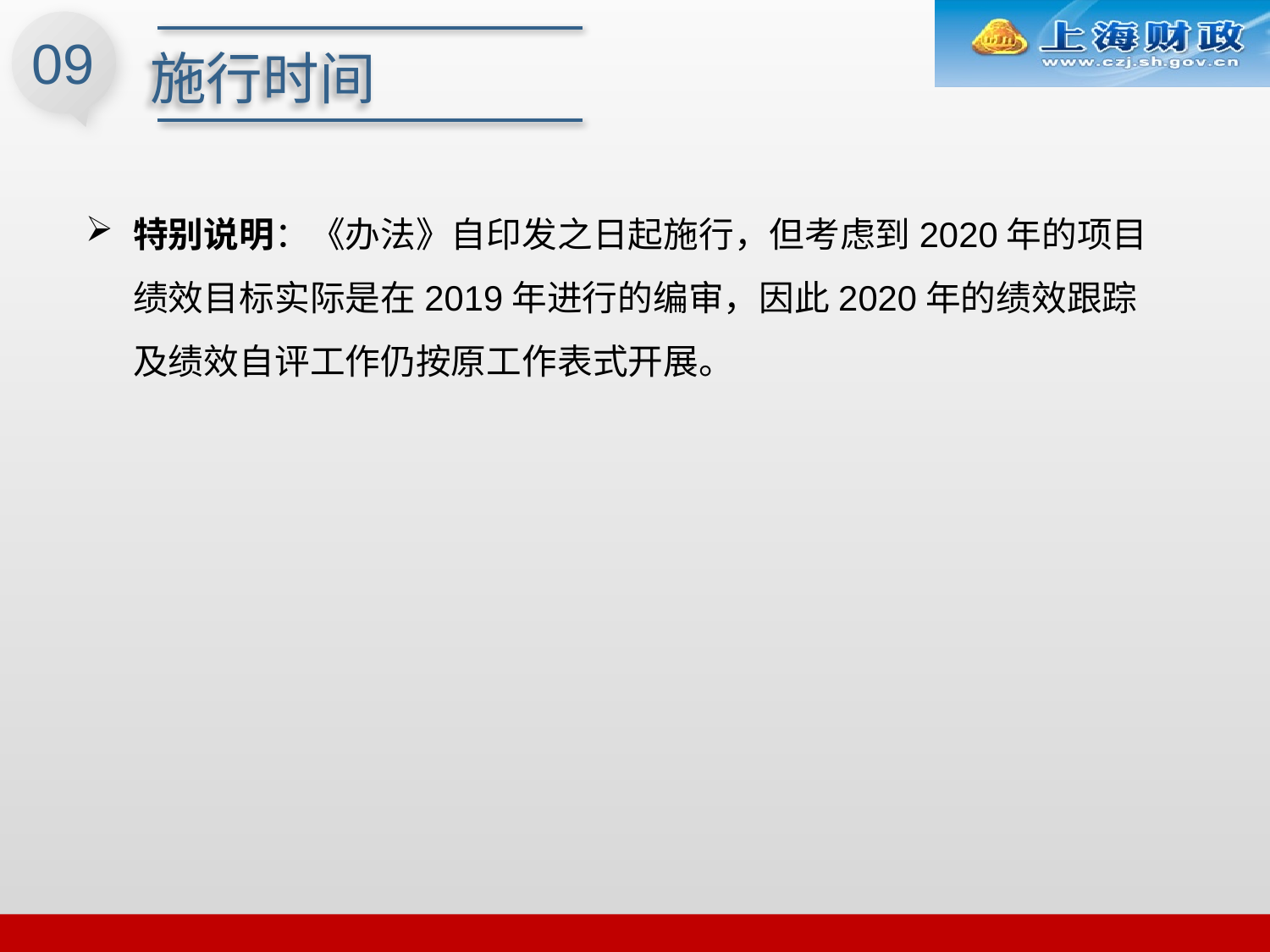

09
施行时间
特别说明：《办法》自印发之日起施行，但考虑到2020年的项目绩效目标实际是在2019年进行的编审，因此2020年的绩效跟踪及绩效自评工作仍按原工作表式开展。